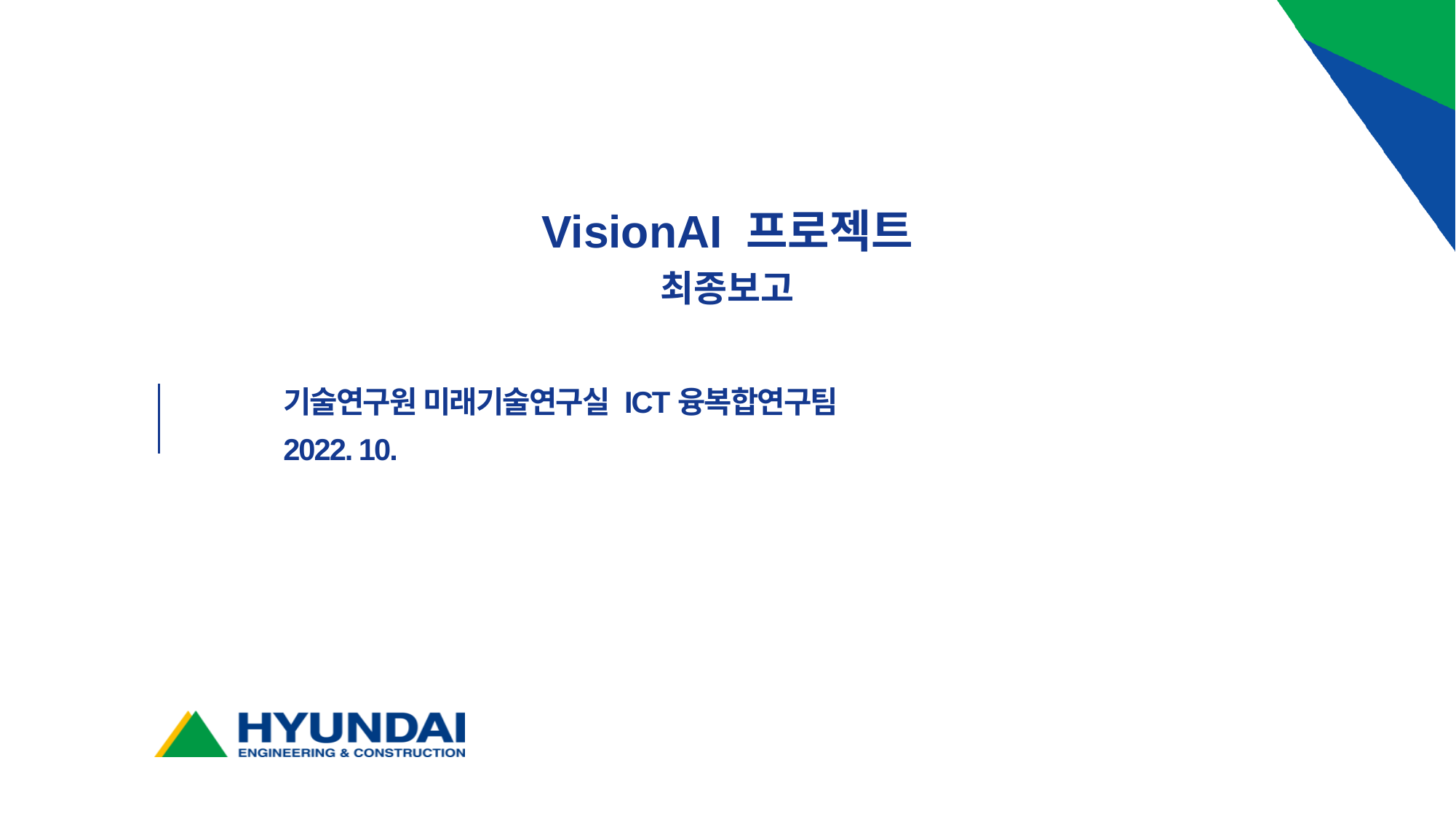

VisionAI 프로젝트
최종보고
기술연구원 미래기술연구실 ICT융복합연구팀
2022. 10.